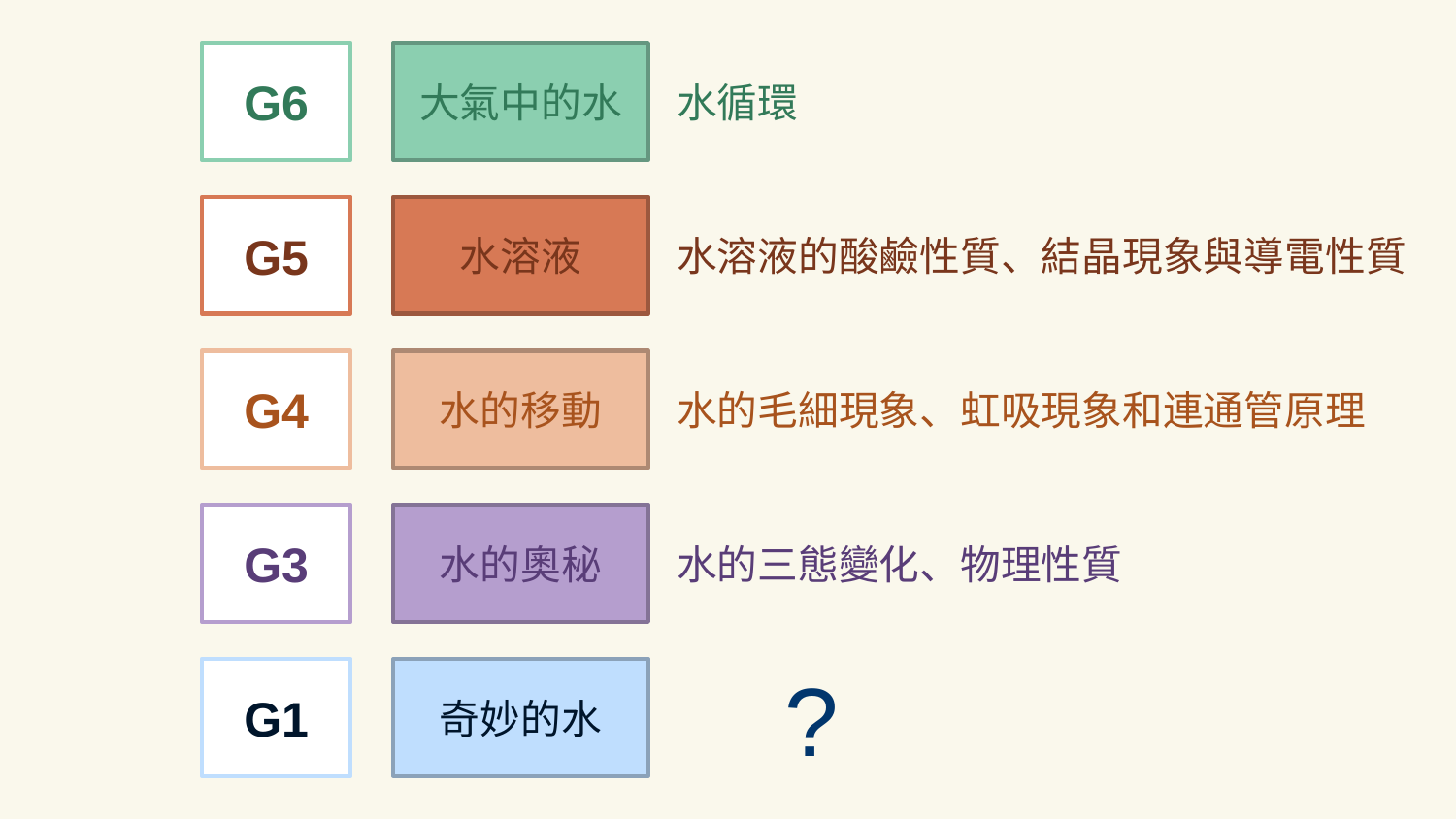

G6
大氣中的水
水循環
G5
水溶液
水溶液的酸鹼性質、結晶現象與導電性質
G4
水的移動
水的毛細現象、虹吸現象和連通管原理
G3
水的奧秘
水的三態變化、物理性質
G1
奇妙的水
    ?